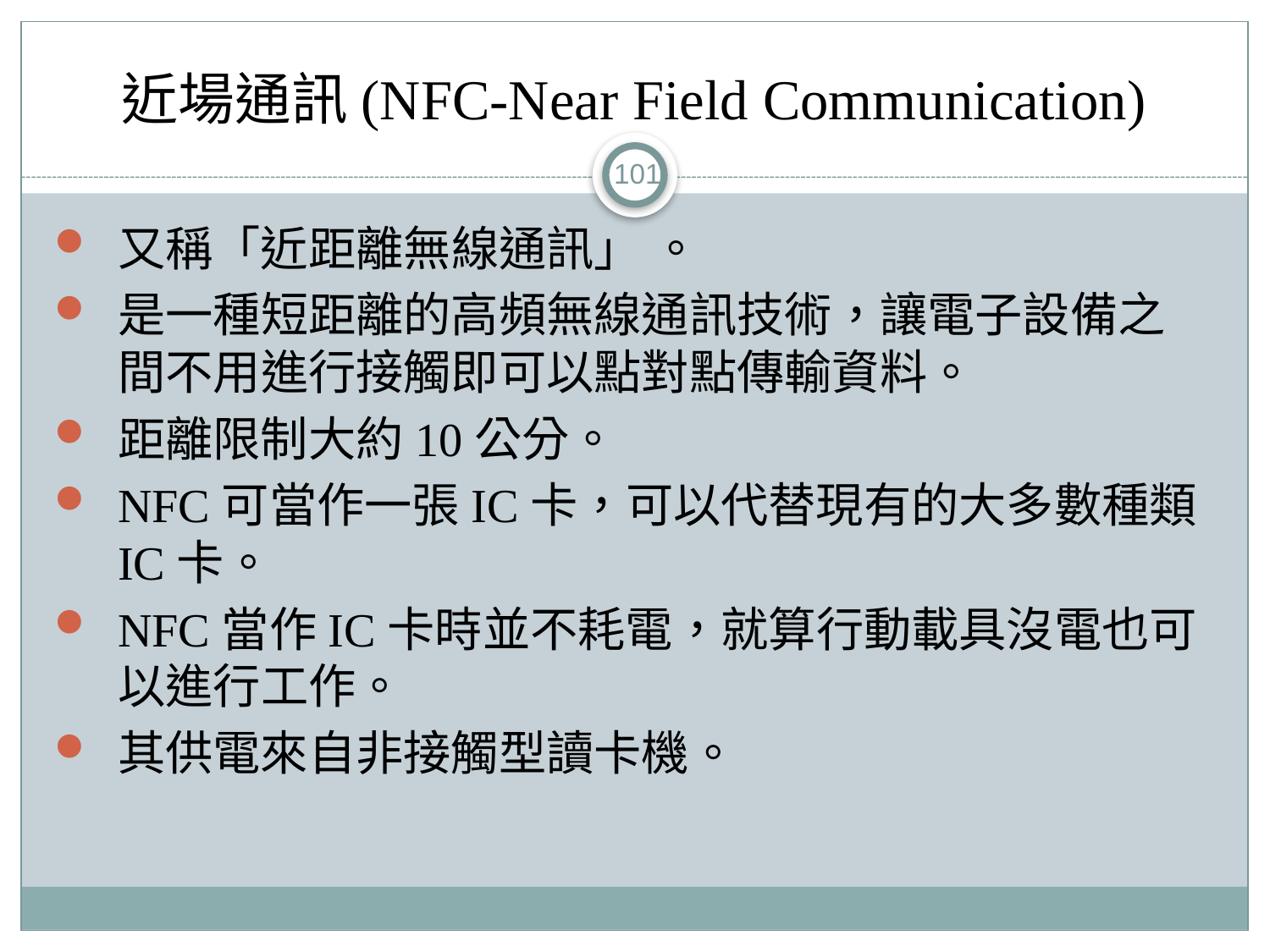

# 近場通訊(NFC-Near Field Communication)
101
又稱「近距離無線通訊」 。
是一種短距離的高頻無線通訊技術，讓電子設備之間不用進行接觸即可以點對點傳輸資料。
距離限制大約10公分。
NFC可當作一張IC卡，可以代替現有的大多數種類IC卡。
NFC當作IC卡時並不耗電，就算行動載具沒電也可以進行工作。
其供電來自非接觸型讀卡機。